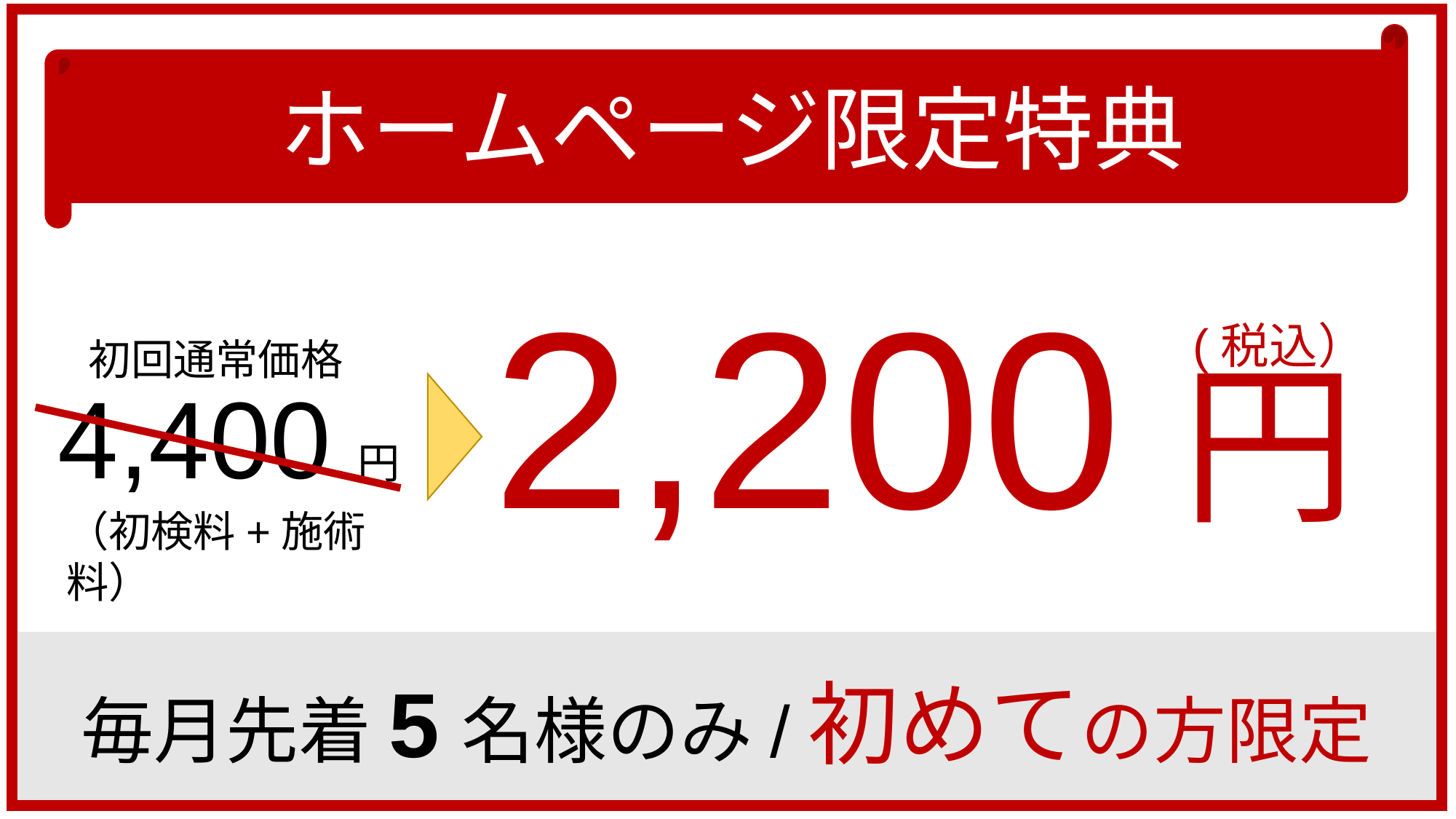

ホームページ限定特典
2,200円
(税込）
初回通常価格
4,400円

（初検料+施術料）
毎月先着5名様のみ/初めての方限定